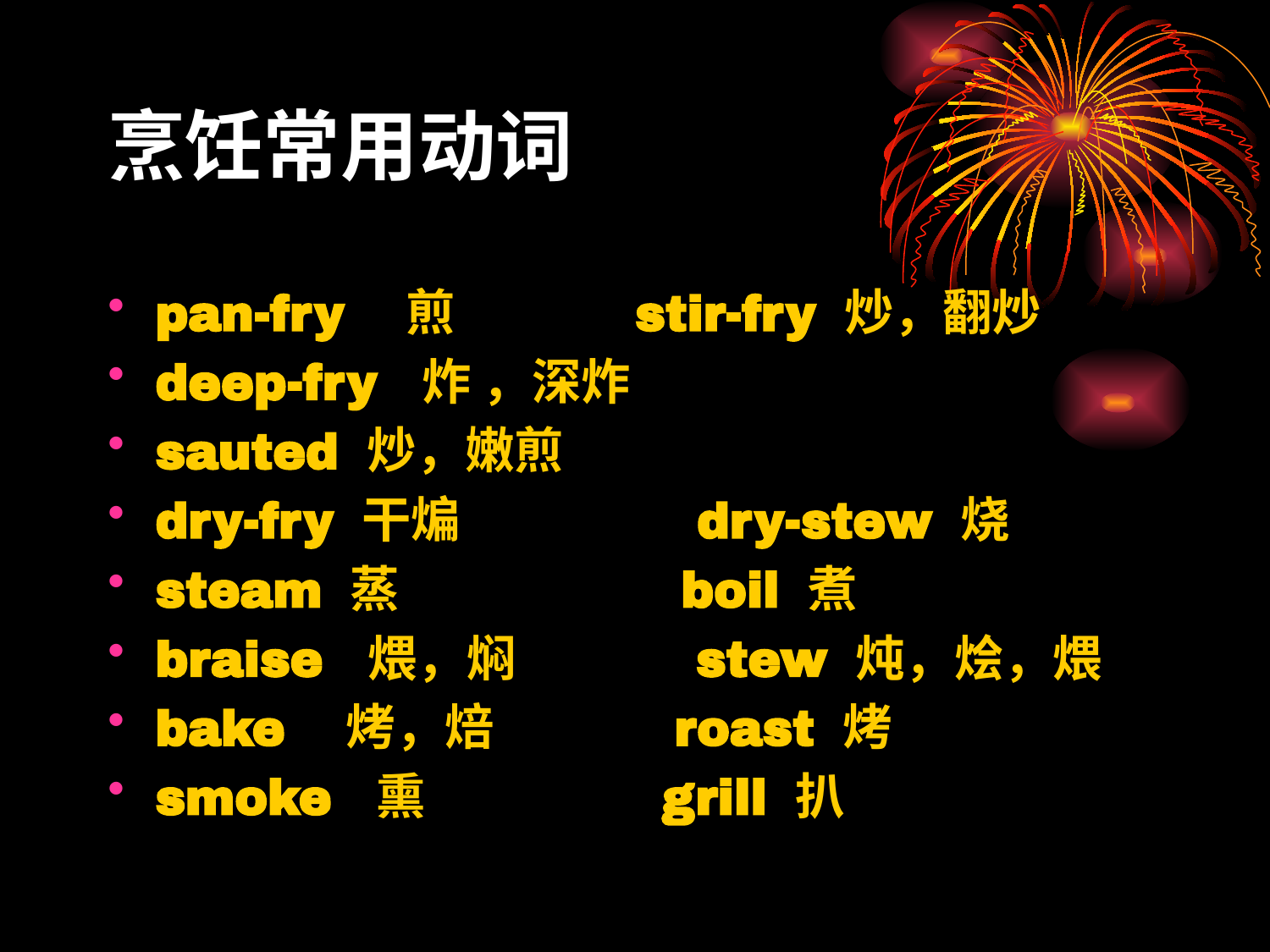

烹饪常用动词
pan-fry   煎               stir-fry 炒，翻炒
deep-fry  炸 ，深炸
sauted 炒，嫩煎
dry-fry 干煸                    dry-stew 烧
steam 蒸                        boil 煮
braise  煨，焖               stew 炖，烩，煨
bake   烤，焙               roast 烤
smoke  熏                    grill 扒